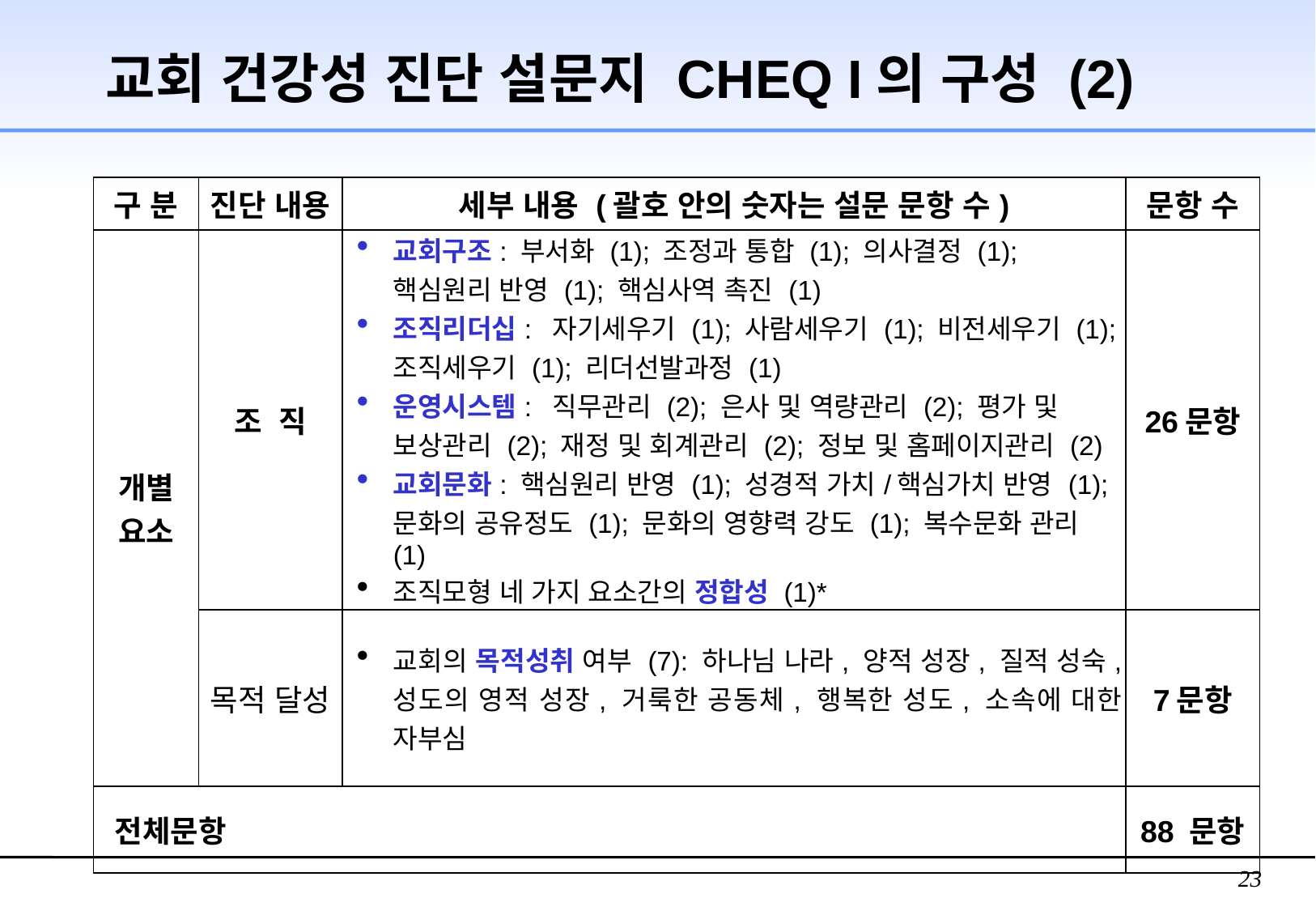

# 교회 건강성 진단 설문지 CHEQ I의 구성 (2)
| 구 분 | 진단 내용 | 세부 내용 (괄호 안의 숫자는 설문 문항 수) | 문항 수 |
| --- | --- | --- | --- |
| 개별 요소 | 조 직 | 교회구조: 부서화 (1); 조정과 통합 (1); 의사결정 (1); 핵심원리 반영 (1); 핵심사역 촉진 (1) 조직리더십: 자기세우기 (1); 사람세우기 (1); 비전세우기 (1); 조직세우기 (1); 리더선발과정 (1) 운영시스템: 직무관리 (2); 은사 및 역량관리 (2); 평가 및 보상관리 (2); 재정 및 회계관리 (2); 정보 및 홈페이지관리 (2) 교회문화: 핵심원리 반영 (1); 성경적 가치/핵심가치 반영 (1); 문화의 공유정도 (1); 문화의 영향력 강도 (1); 복수문화 관리 (1) 조직모형 네 가지 요소간의 정합성 (1)\* | 26문항 |
|  | 목적 달성 | 교회의 목적성취 여부 (7): 하나님 나라, 양적 성장, 질적 성숙, 성도의 영적 성장, 거룩한 공동체, 행복한 성도, 소속에 대한 자부심 | 7문항 |
| 전체문항 |  |  | 88 문항 |
23